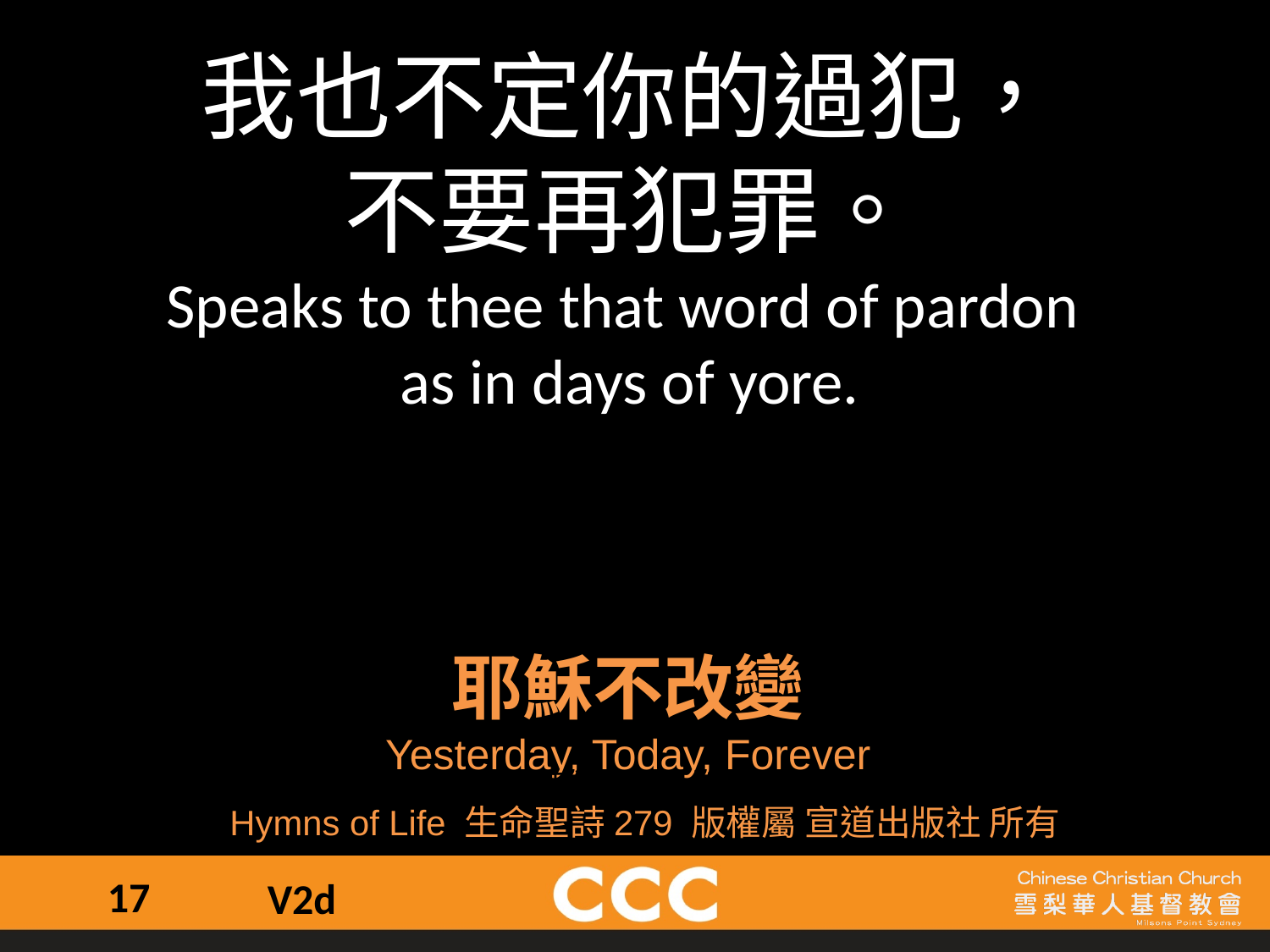

我也不定你的過犯，
不要再犯罪。
Speaks to thee that word of pardon
as in days of yore.
耶穌不改變
Yesterday, Today, Forever
Hymns of Life 生命聖詩279 版權屬 宣道出版社 所有
Hymns of Life 生命聖詩279 版權屬 宣道出版社 所有
17
V2d